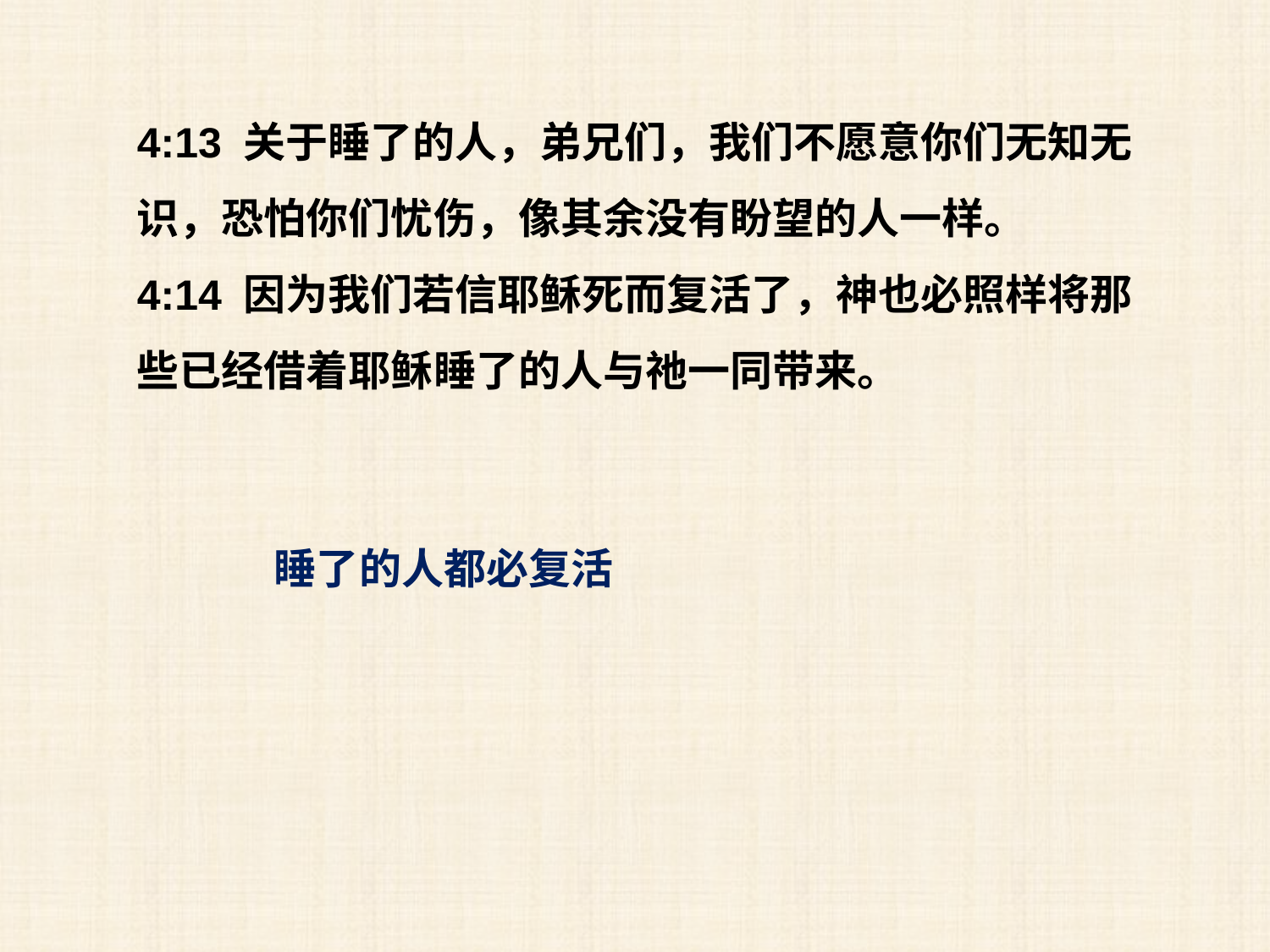

4:13 关于睡了的人，弟兄们，我们不愿意你们无知无识，恐怕你们忧伤，像其余没有盼望的人一样。
4:14 因为我们若信耶稣死而复活了，神也必照样将那些已经借着耶稣睡了的人与祂一同带来。
睡了的人都必复活